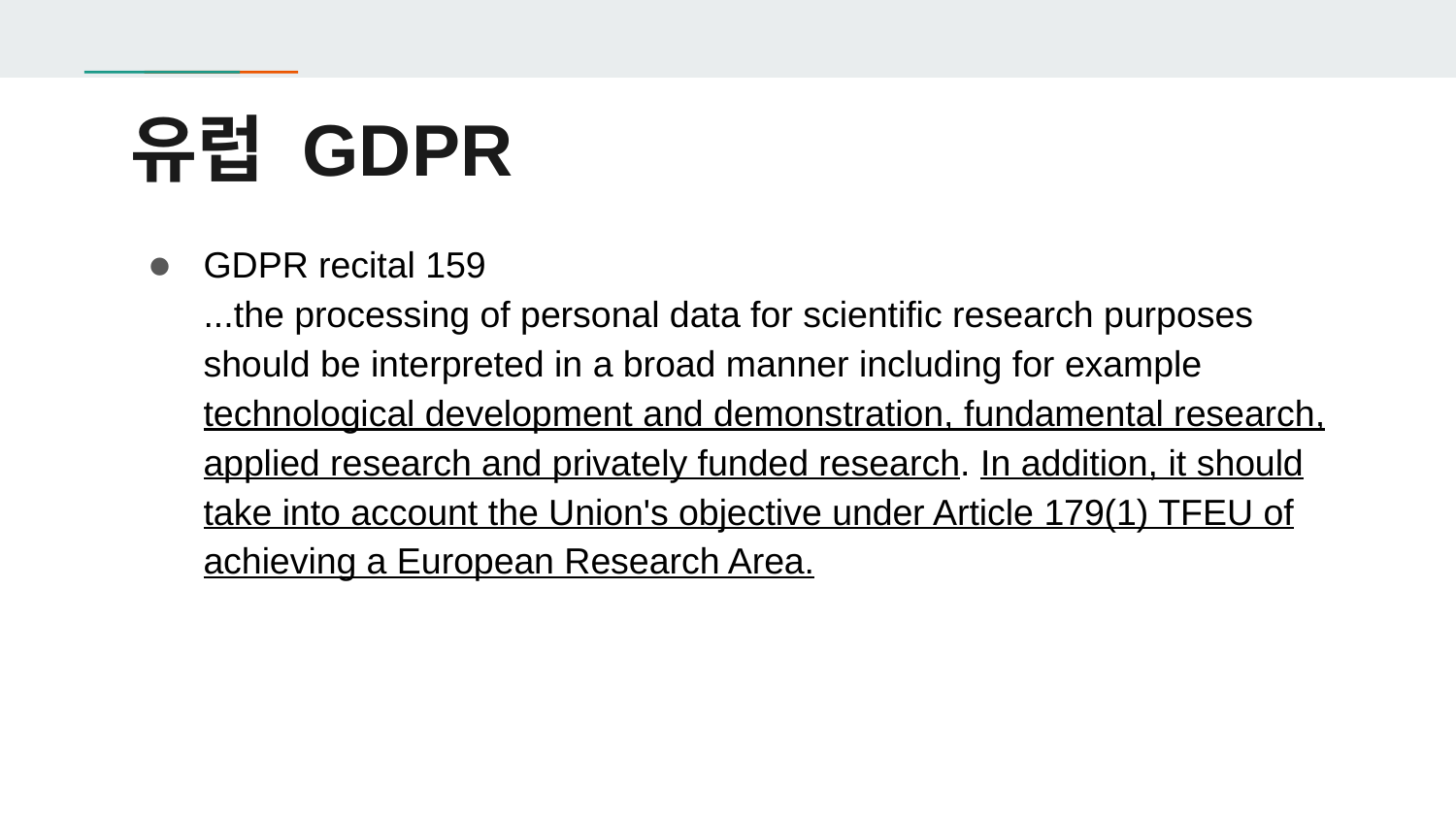

# 유럽 GDPR
GDPR recital 159
...the processing of personal data for scientific research purposes should be interpreted in a broad manner including for example technological development and demonstration, fundamental research, applied research and privately funded research. In addition, it should take into account the Union's objective under Article 179(1) TFEU of achieving a European Research Area.